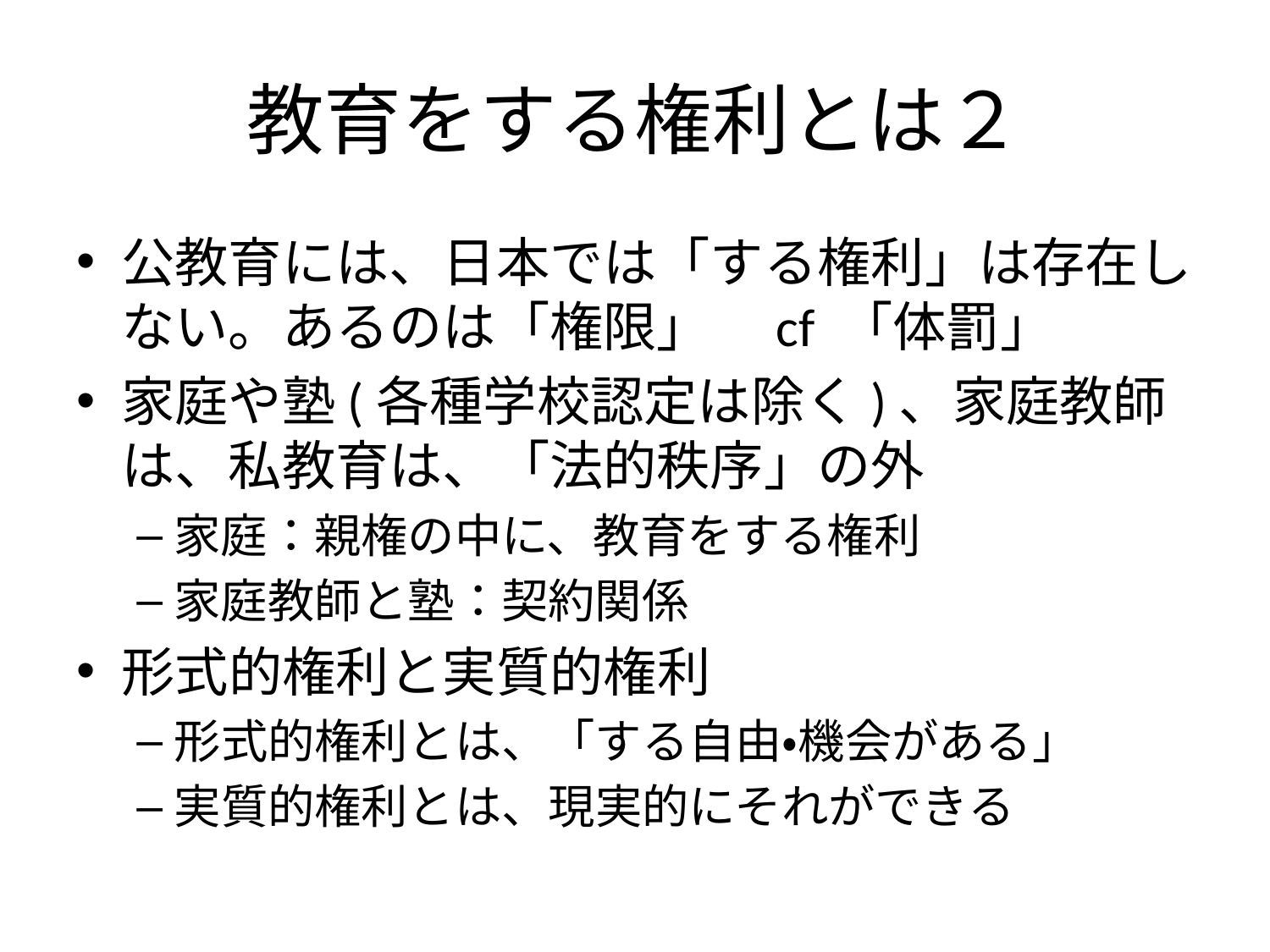

# 教育をする権利とは２
公教育には、日本では「する権利」は存在しない。あるのは「権限」　cf 「体罰」
家庭や塾(各種学校認定は除く)、家庭教師は、私教育は、「法的秩序」の外
家庭：親権の中に、教育をする権利
家庭教師と塾：契約関係
形式的権利と実質的権利
形式的権利とは、「する自由・機会がある」
実質的権利とは、現実的にそれができる